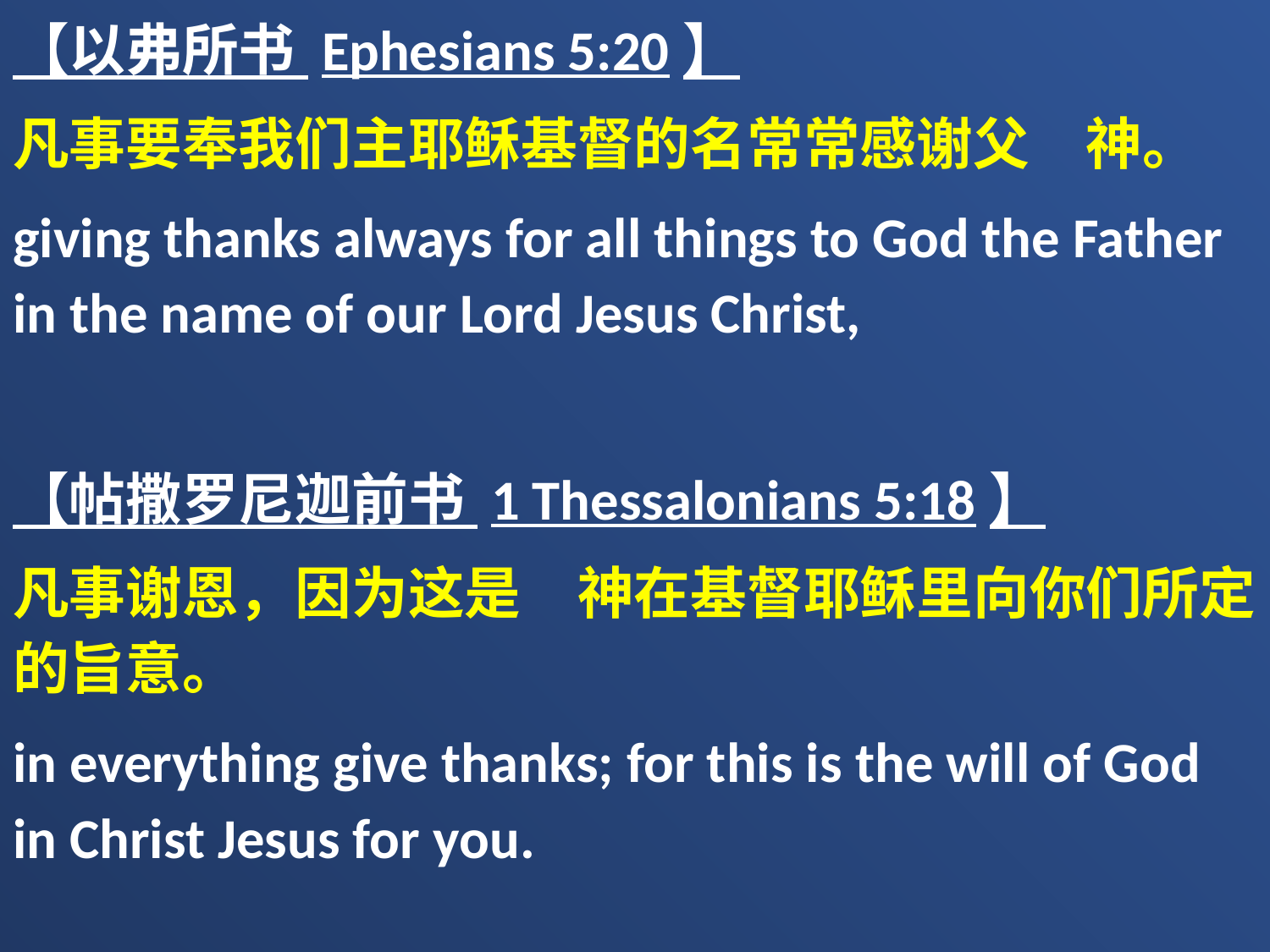

【以弗所书 Ephesians 5:20】
凡事要奉我们主耶稣基督的名常常感谢父　神。
giving thanks always for all things to God the Father in the name of our Lord Jesus Christ,

【帖撒罗尼迦前书 1 Thessalonians 5:18】
凡事谢恩，因为这是　神在基督耶稣里向你们所定的旨意。
in everything give thanks; for this is the will of God in Christ Jesus for you.